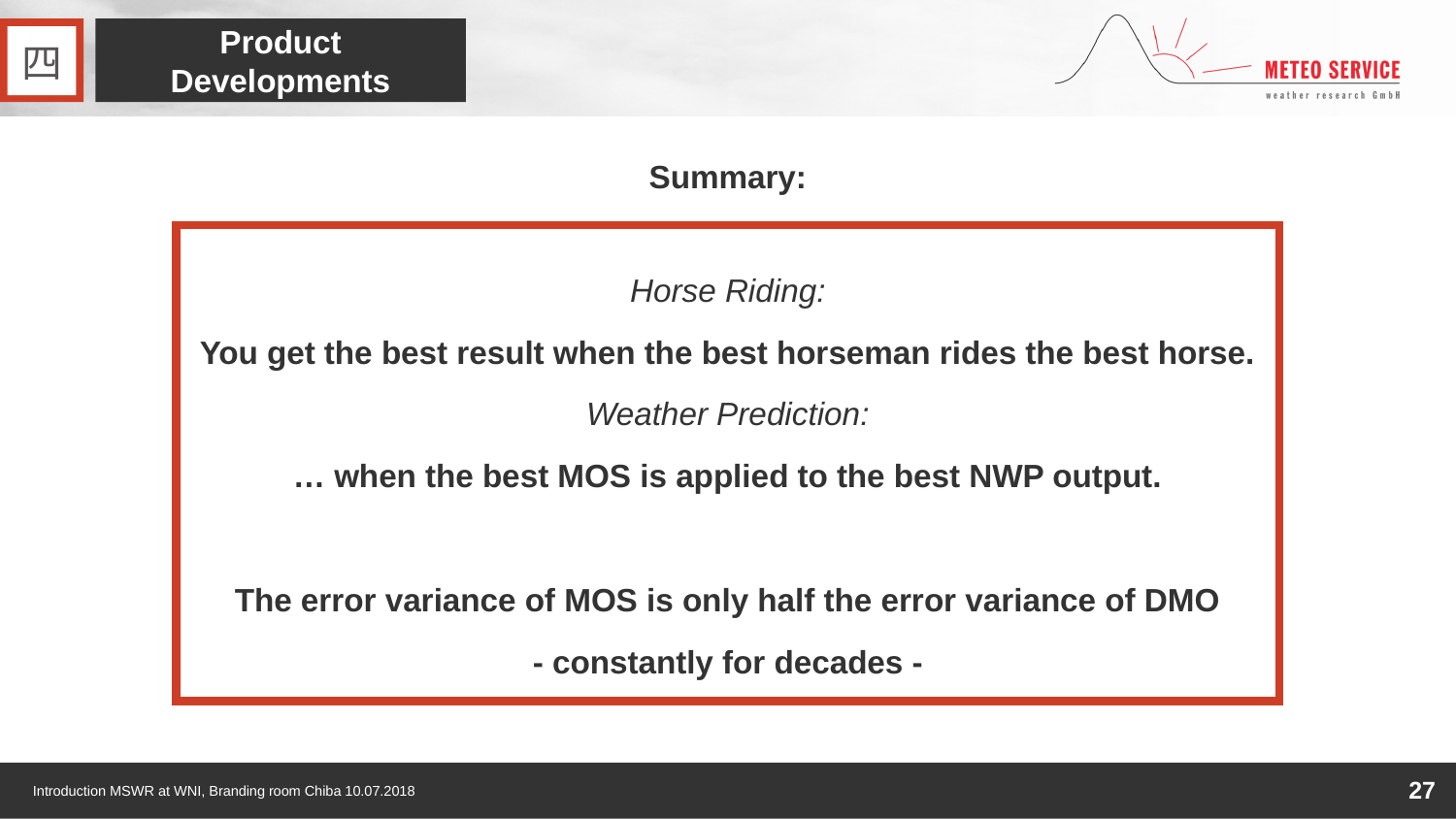

Product Developments
四
Summary:
Horse Riding:
You get the best result when the best horseman rides the best horse. Weather Prediction:
… when the best MOS is applied to the best NWP output.

The error variance of MOS is only half the error variance of DMO
- constantly for decades -